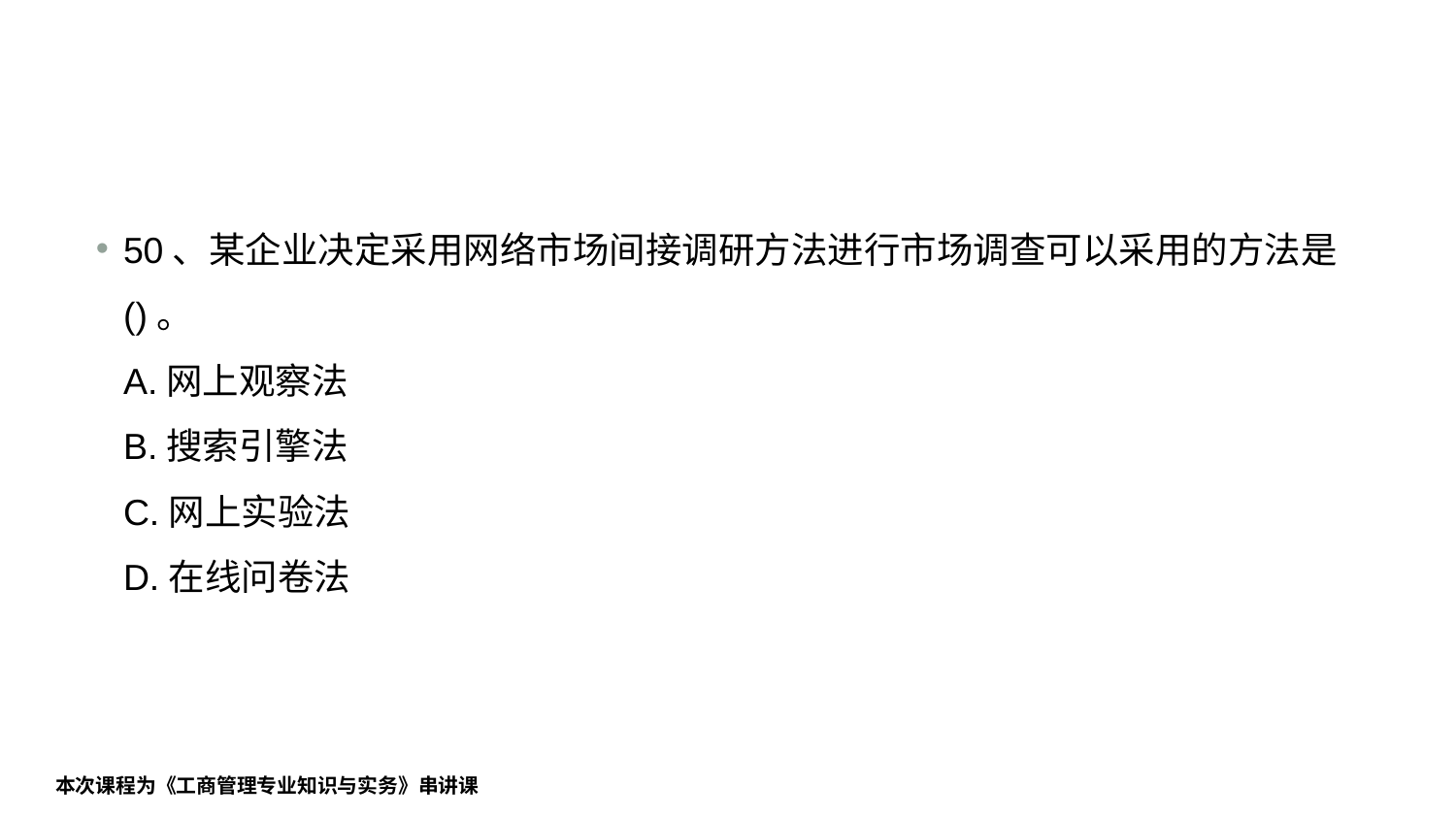

#

50、某企业决定采用网络市场间接调研方法进行市场调查可以采用的方法是()。
A.网上观察法
B.搜索引擎法
C.网上实验法
D.在线问卷法